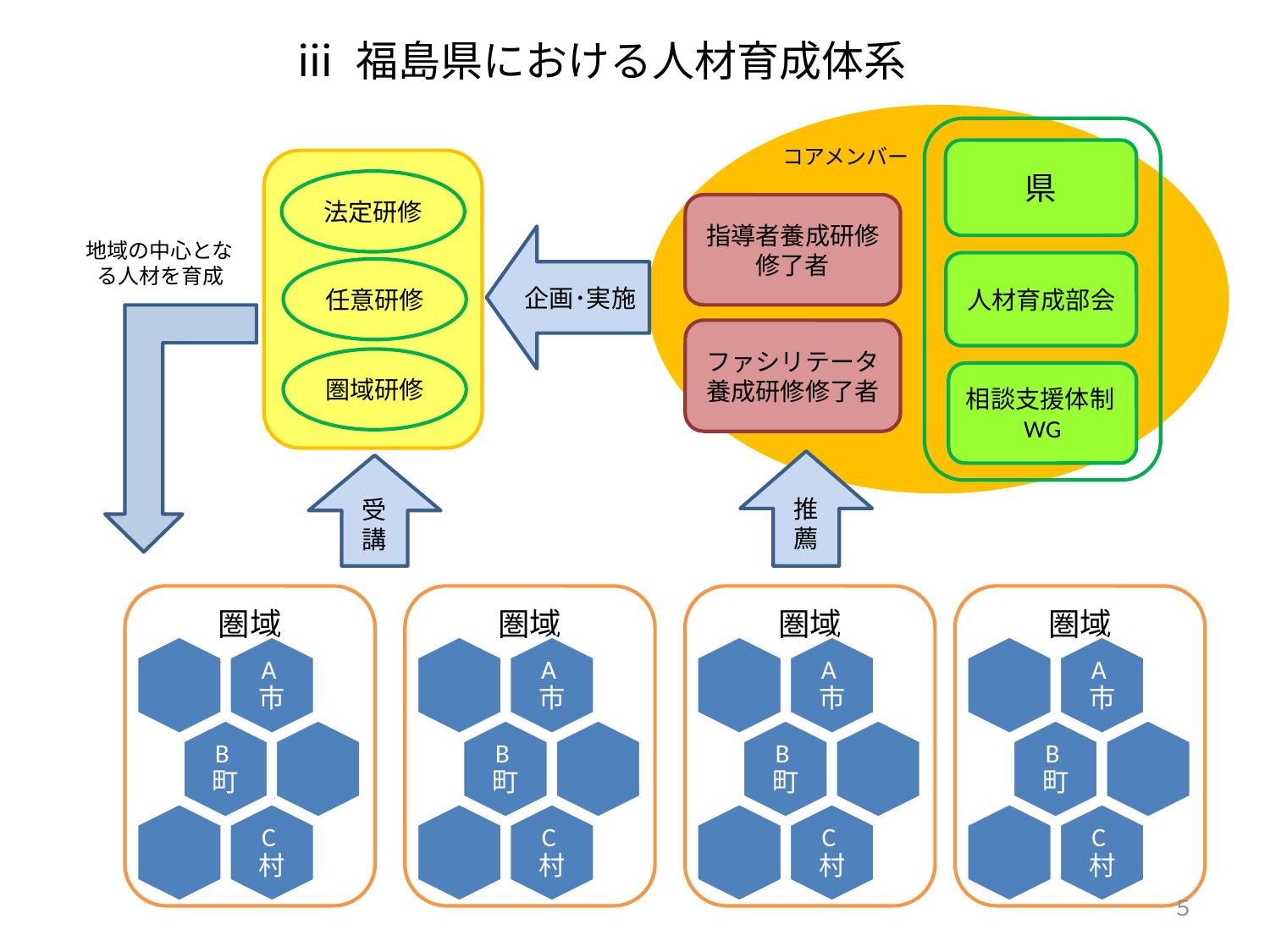

ⅲ 福島県における人材育成体系

コアメンバー
県

法定研修
指導者養成研修修了者
地域の中心となる人材を育成
企画･実施
人材育成部会
任意研修

ファシリテータ養成研修修了者
圏域研修
相談支援体制WG
推薦
受講
圏域
圏域
圏域
圏域
A市

B町

C村

A市

B町

C村

A市

B町

C村

A市

B町

C村

５